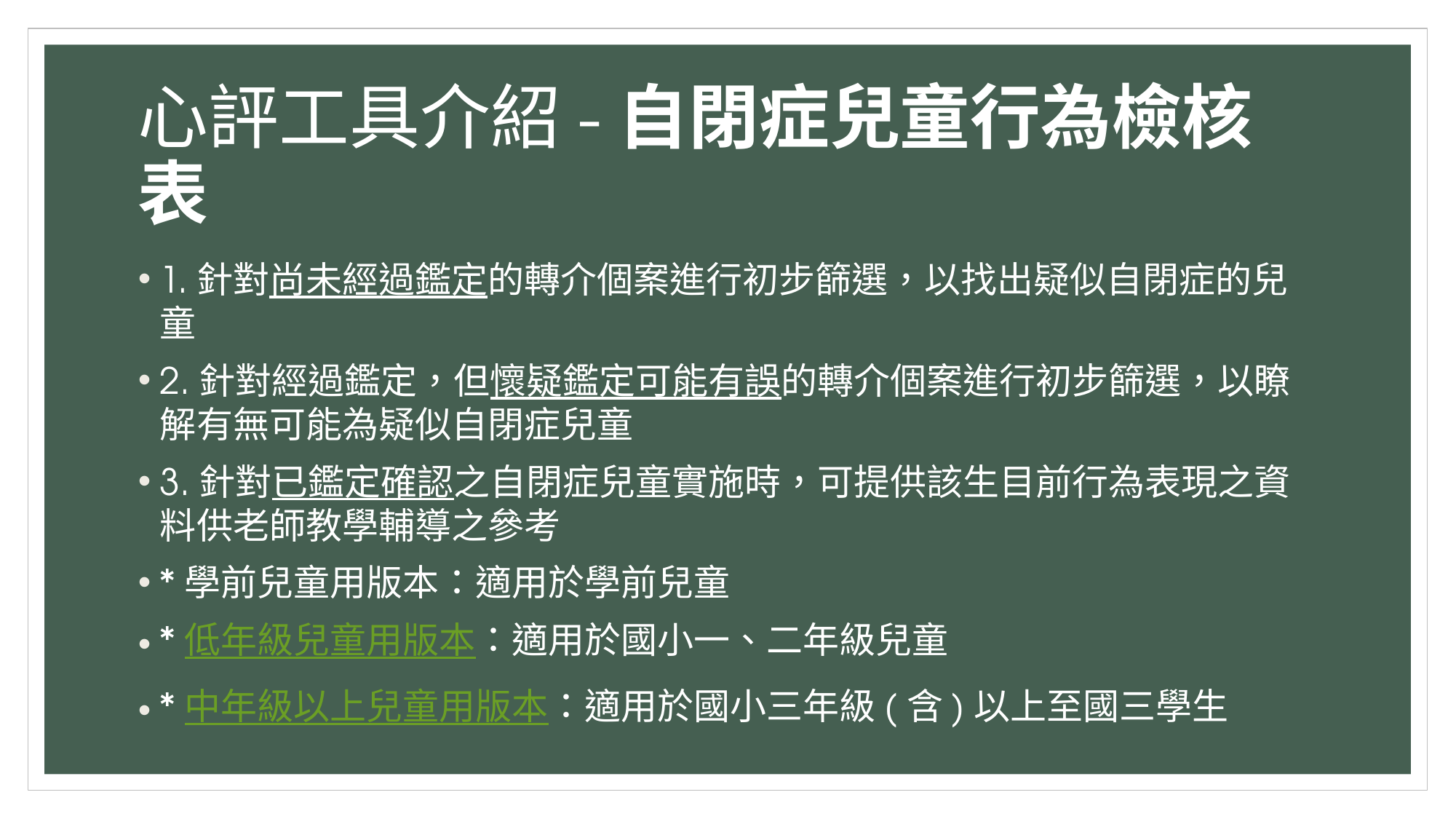

# 心評工具介紹-自閉症兒童行為檢核表
1.針對尚未經過鑑定的轉介個案進行初步篩選，以找出疑似自閉症的兒童
2.針對經過鑑定，但懷疑鑑定可能有誤的轉介個案進行初步篩選，以瞭解有無可能為疑似自閉症兒童
3.針對已鑑定確認之自閉症兒童實施時，可提供該生目前行為表現之資料供老師教學輔導之參考
*學前兒童用版本：適用於學前兒童
*低年級兒童用版本：適用於國小一、二年級兒童
*中年級以上兒童用版本：適用於國小三年級(含)以上至國三學生